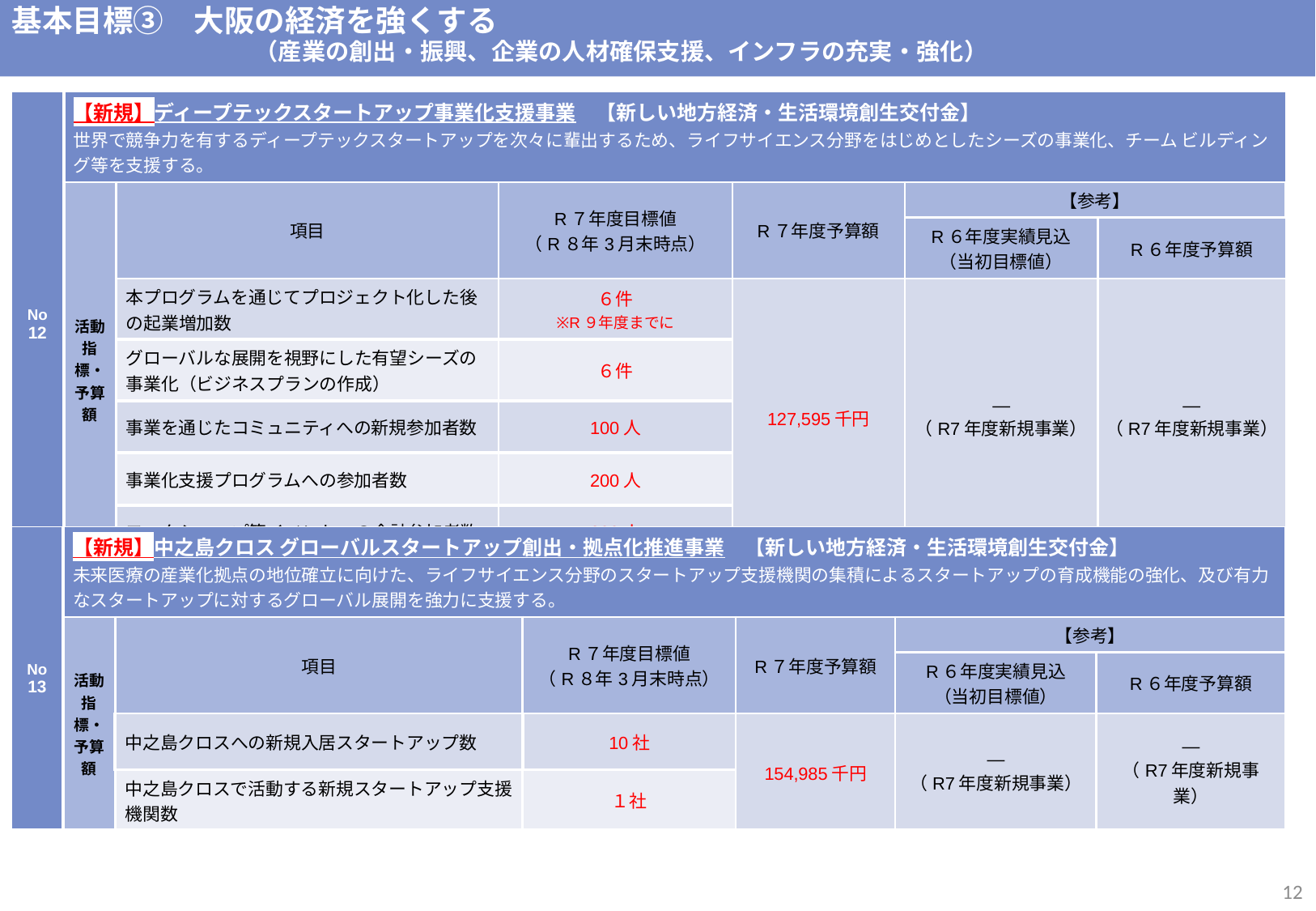

基本目標③　大阪の経済を強くする
　　　　　　　　　　　　（産業の創出・振興、企業の人材確保支援、インフラの充実・強化）
| No 12 | 【新規】ディープテックスタートアップ事業化支援事業　【新しい地方経済・生活環境創生交付金】 世界で競争力を有するディープテックスタートアップを次々に輩出するため、ライフサイエンス分野をはじめとしたシーズの事業化、チーム ビルディング等を支援する。 |  |  |  |  |  |
| --- | --- | --- | --- | --- | --- | --- |
|  | 活動指標・予算額 | 項目 | R７年度目標値 （R８年3月末時点） | R７年度予算額 | 【参考】 | 予算執行額 （予算額） |
|  |  |  | R6年度目標値 （令和6年3月末時点） | 令和6年度予算額 | R６年度実績見込 （当初目標値） | R６年度予算額 |
|  |  | 本プログラムを通じてプロジェクト化した後の起業増加数 | ６件 ※R９年度までに | 127,595千円 | ― （R7年度新規事業） | ― （R7年度新規事業） |
|  |  | グローバルな展開を視野にした有望シーズの事業化（ビジネスプランの作成） | ６件 | ○○○○○○千円 |  |  |
|  |  | 事業を通じたコミュニティへの新規参加者数 | 100人 |  |  |  |
|  |  | 事業化支援プログラムへの参加者数 | 200人 |  |  |  |
|  |  | ワークショップ等イベントへの合計参加者数 | 200人 |  |  |  |
| No 13 | 【新規】中之島クロス グローバルスタートアップ創出・拠点化推進事業　【新しい地方経済・生活環境創生交付金】 未来医療の産業化拠点の地位確立に向けた、ライフサイエンス分野のスタートアップ支援機関の集積によるスタートアップの育成機能の強化、及び有力なスタートアップに対するグローバル展開を強力に支援する。 |  |  |  |  |  |
| --- | --- | --- | --- | --- | --- | --- |
|  | 活動指標・予算額 | 項目 | R７年度目標値 （R８年3月末時点） | R７年度予算額 | 【参考】 | 予算執行額 （予算額） |
|  |  |  | R6年度目標値 （令和6年3月末時点） | 令和6年度予算額 | R６年度実績見込 （当初目標値） | R６年度予算額 |
|  |  | 中之島クロスへの新規入居スタートアップ数 | 10社 | 154,985千円 | ― （R7年度新規事業） | ― （R7年度新規事業） |
|  |  | 中之島クロスで活動する新規スタートアップ支援機関数 | １社 |  |  |  |
12